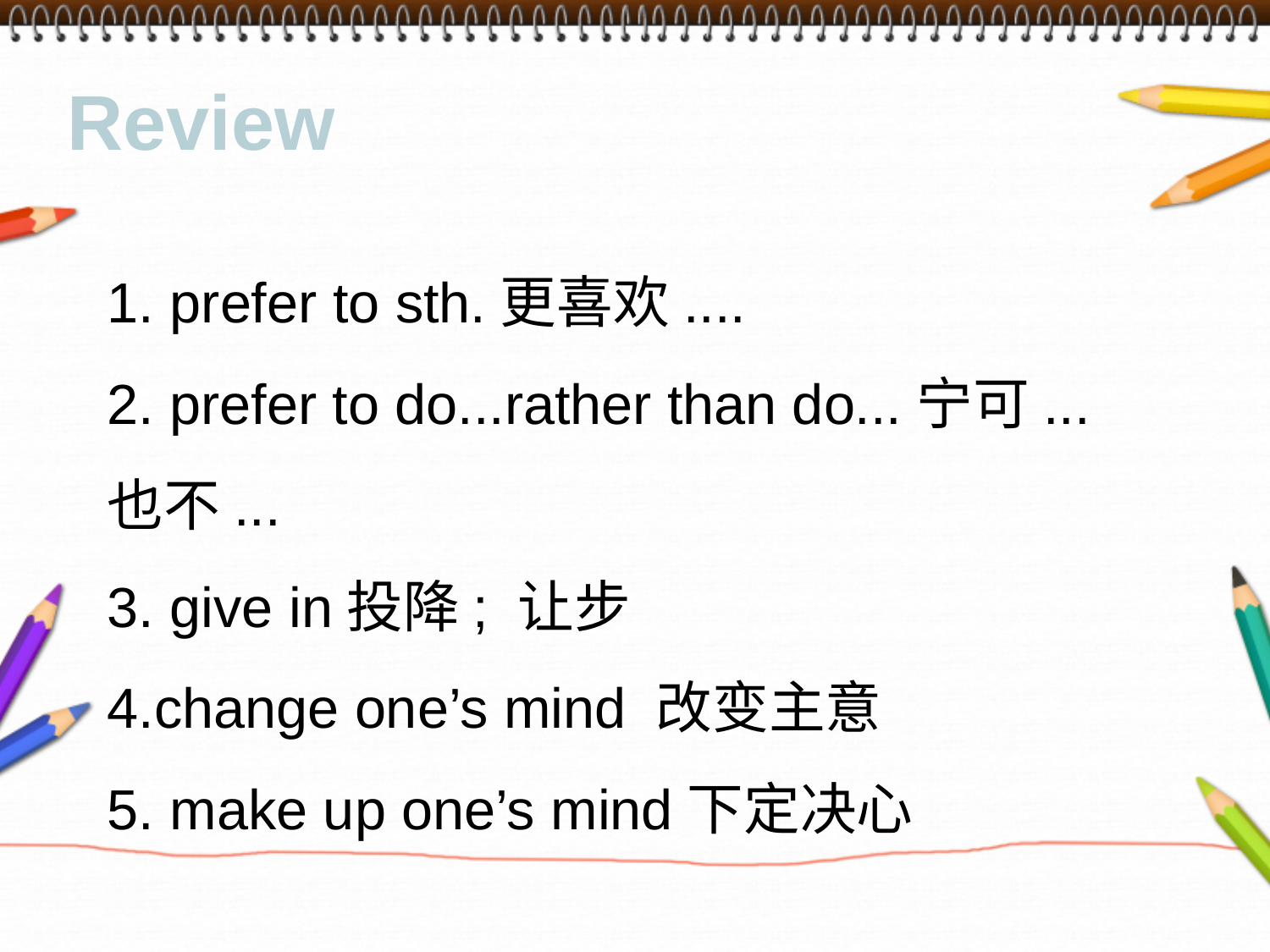

Review
1. prefer to sth.更喜欢....
2. prefer to do...rather than do...宁可...也不...
3. give in投降; 让步
4.change one’s mind 改变主意
5. make up one’s mind下定决心